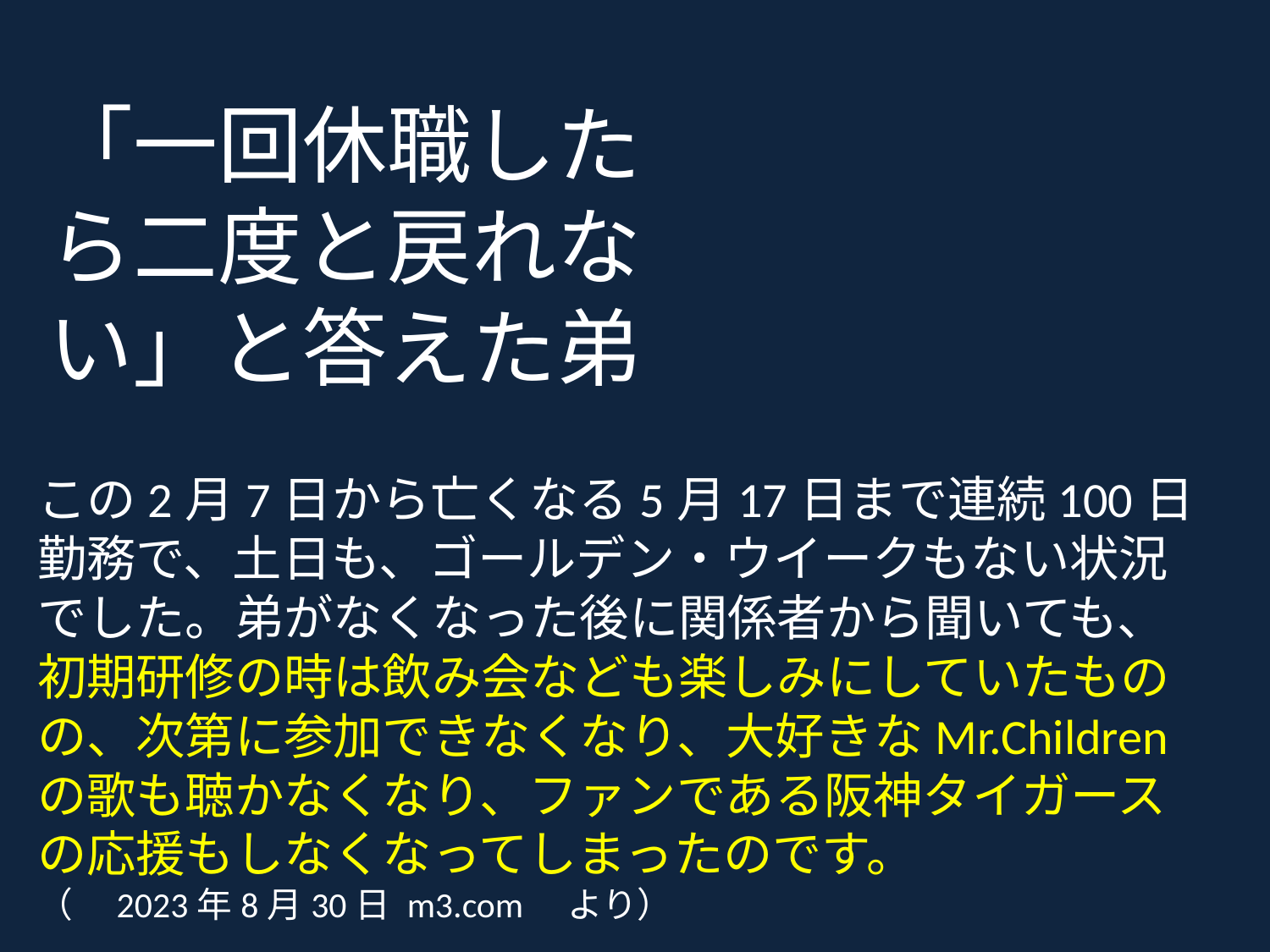

# 「一回休職したら二度と戻れない」と答えた弟
この2月7日から亡くなる5月17日まで連続100日勤務で、土日も、ゴールデン・ウイークもない状況でした。弟がなくなった後に関係者から聞いても、初期研修の時は飲み会なども楽しみにしていたものの、次第に参加できなくなり、大好きなMr.Childrenの歌も聴かなくなり、ファンである阪神タイガースの応援もしなくなってしまったのです。
（　2023年8月30日 m3.com　より）